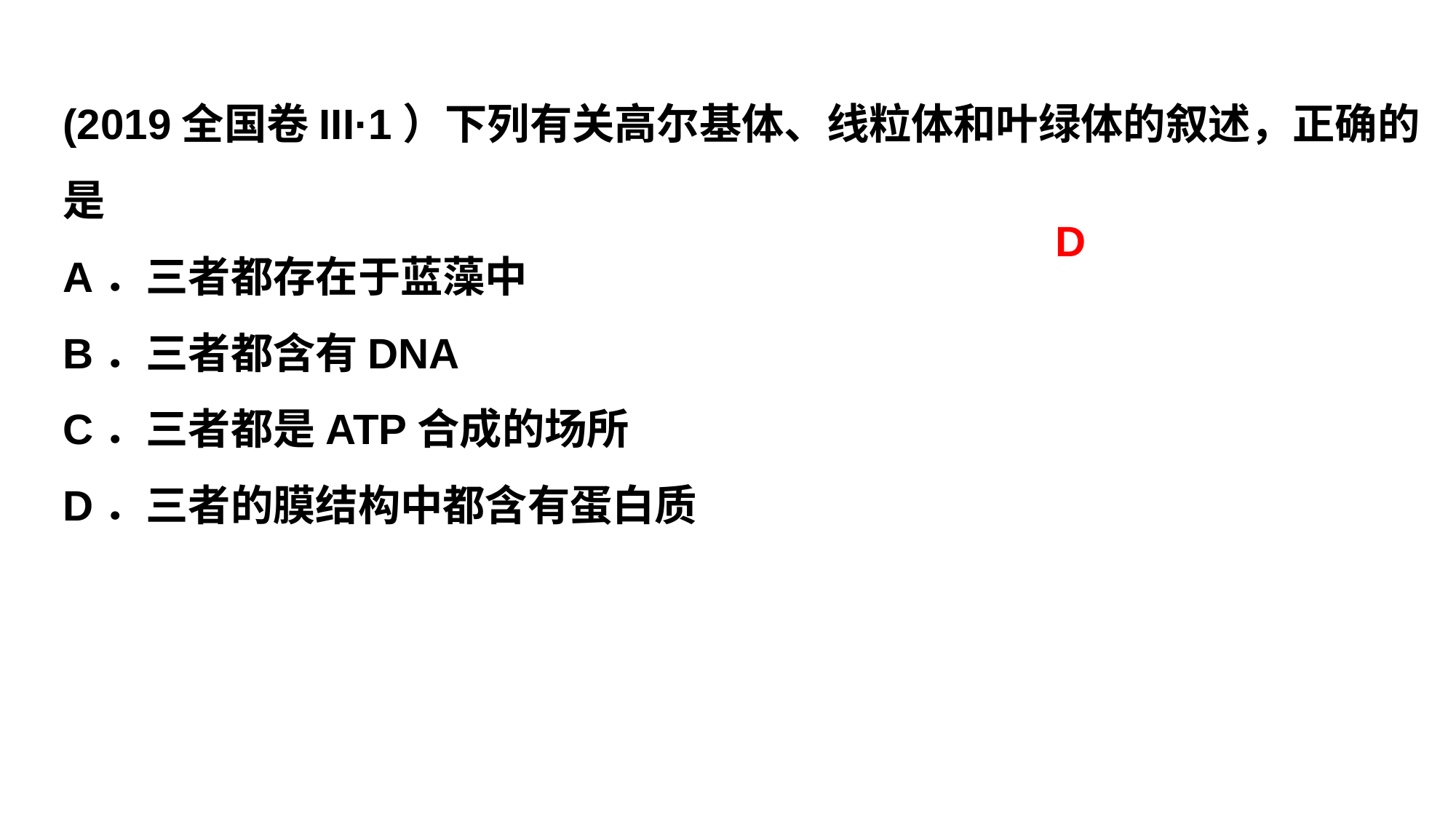

(2019全国卷III·1）下列有关高尔基体、线粒体和叶绿体的叙述，正确的是
A．三者都存在于蓝藻中
B．三者都含有DNAC．三者都是ATP合成的场所
D．三者的膜结构中都含有蛋白质
D